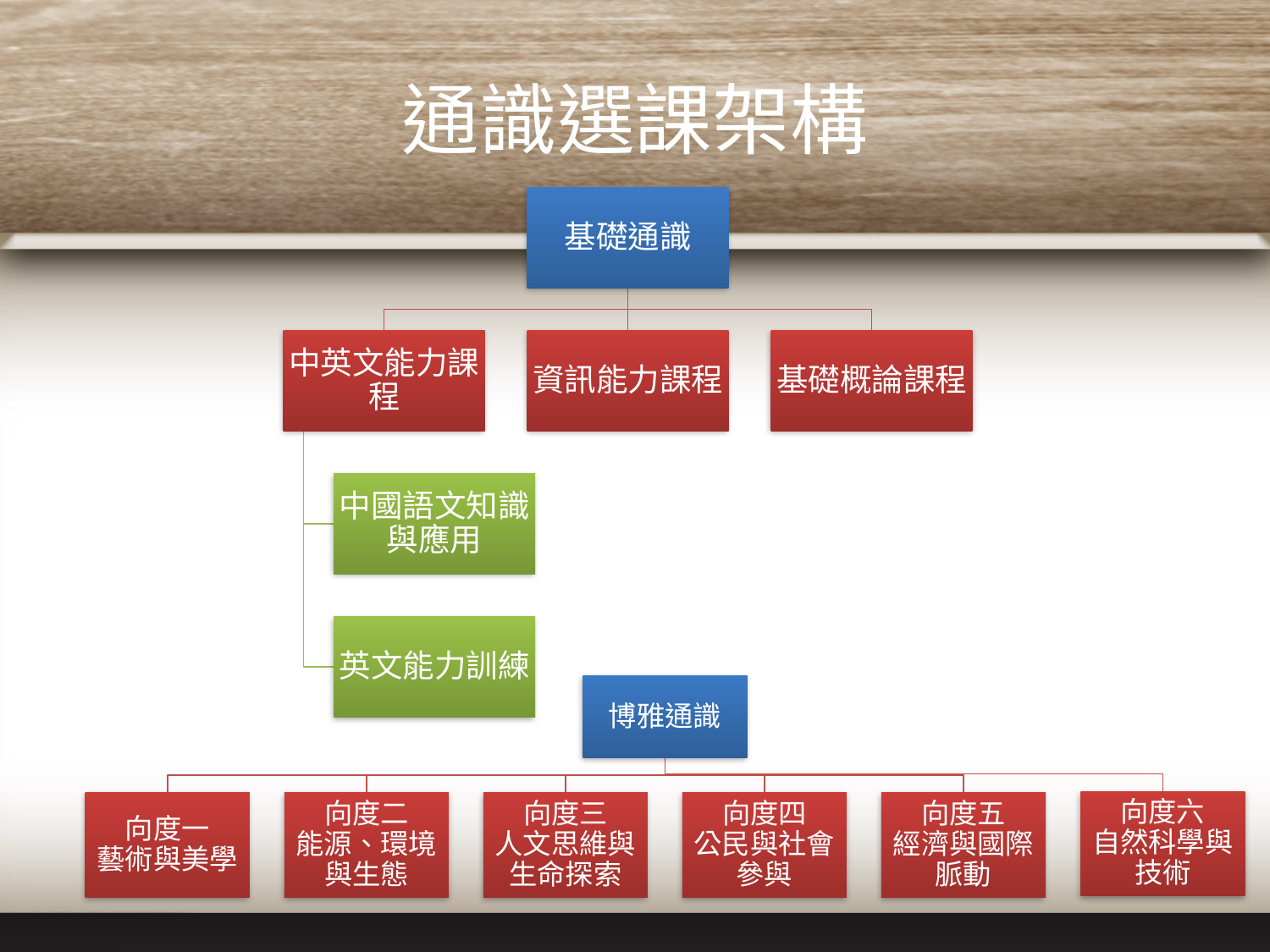

# 通識選課架構
基礎通識
中英文能力課程
中國語文知識與應用
英文能力訓練
資訊能力課程
基礎概論課程
博雅通識
向度一
藝術與美學
向度二
能源、環境與生態
向度三
人文思維與生命探索
向度四
公民與社會參與
向度五
經濟與國際脈動
向度六
自然科學與技術